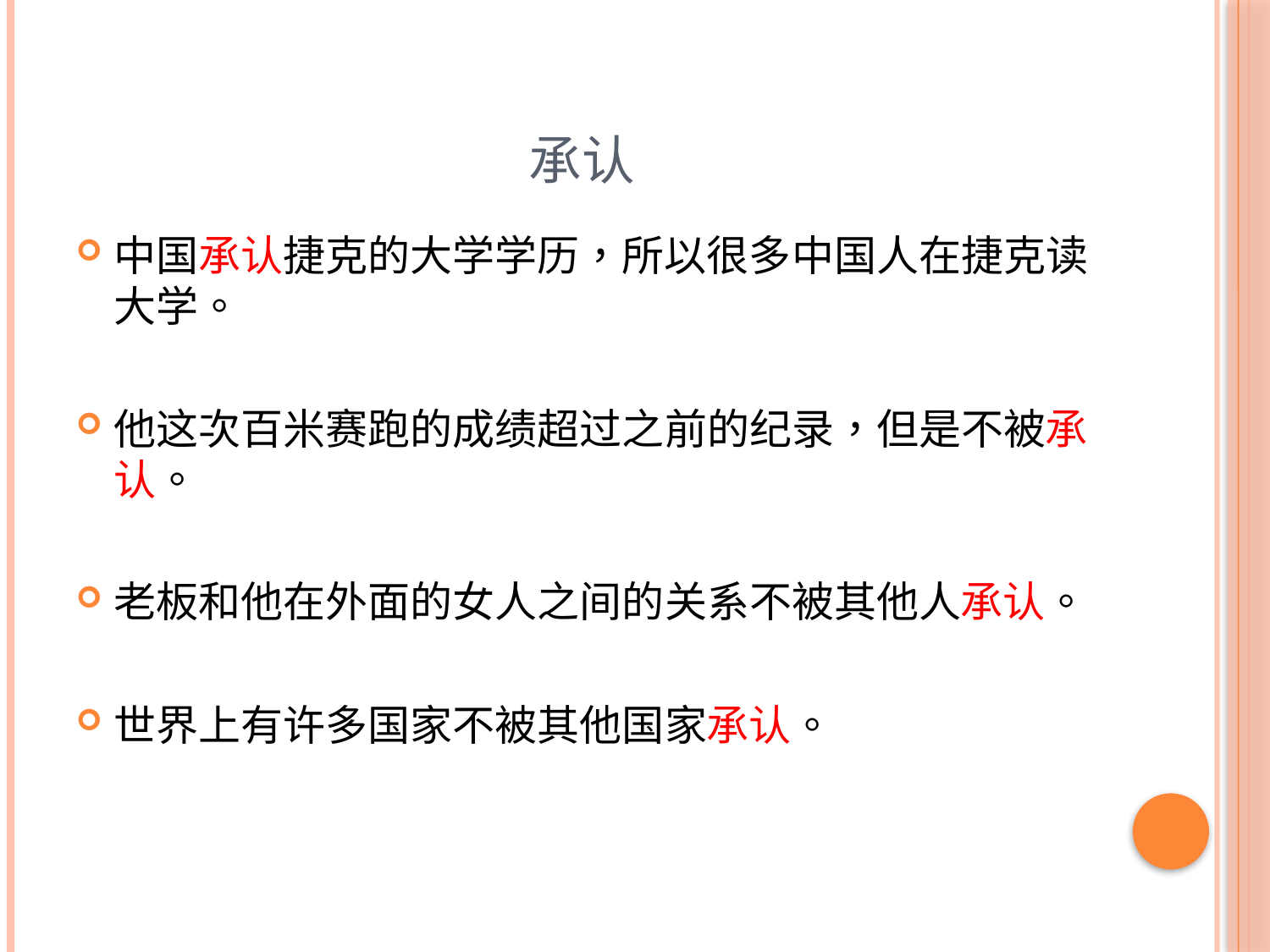

# 承认
中国承认捷克的大学学历，所以很多中国人在捷克读大学。

他这次百米赛跑的成绩超过之前的纪录，但是不被承认。

老板和他在外面的女人之间的关系不被其他人承认。

世界上有许多国家不被其他国家承认。